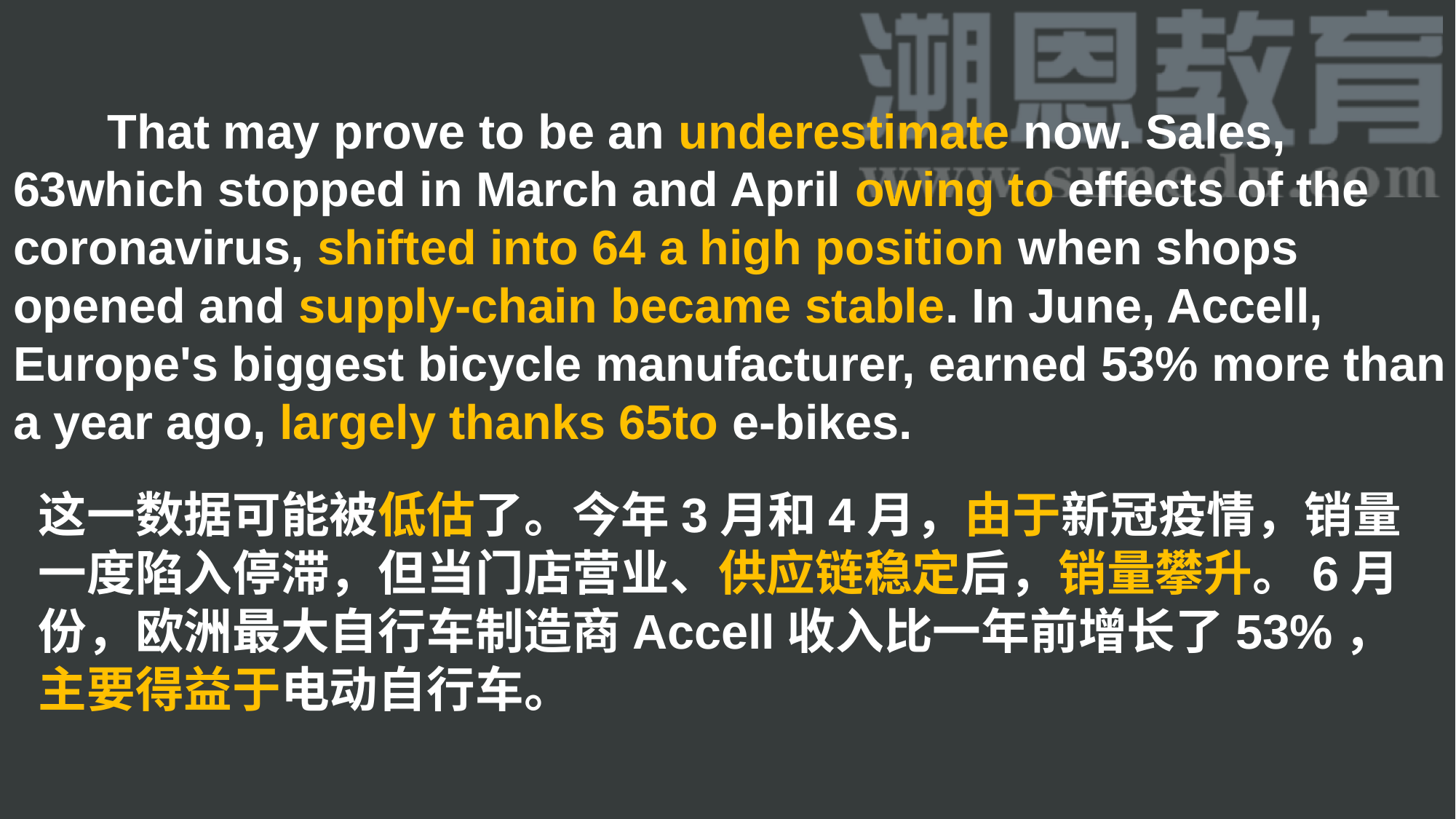

That may prove to be an underestimate now. Sales, 63which stopped in March and April owing to effects of the coronavirus, shifted into 64 a high position when shops opened and supply-chain became stable. In June, Accell, Europe's biggest bicycle manufacturer, earned 53% more than a year ago, largely thanks 65to e-bikes.
这一数据可能被低估了。今年3月和4月，由于新冠疫情，销量一度陷入停滞，但当门店营业、供应链稳定后，销量攀升。6月份，欧洲最大自行车制造商Accell收入比一年前增长了53%，主要得益于电动自行车。